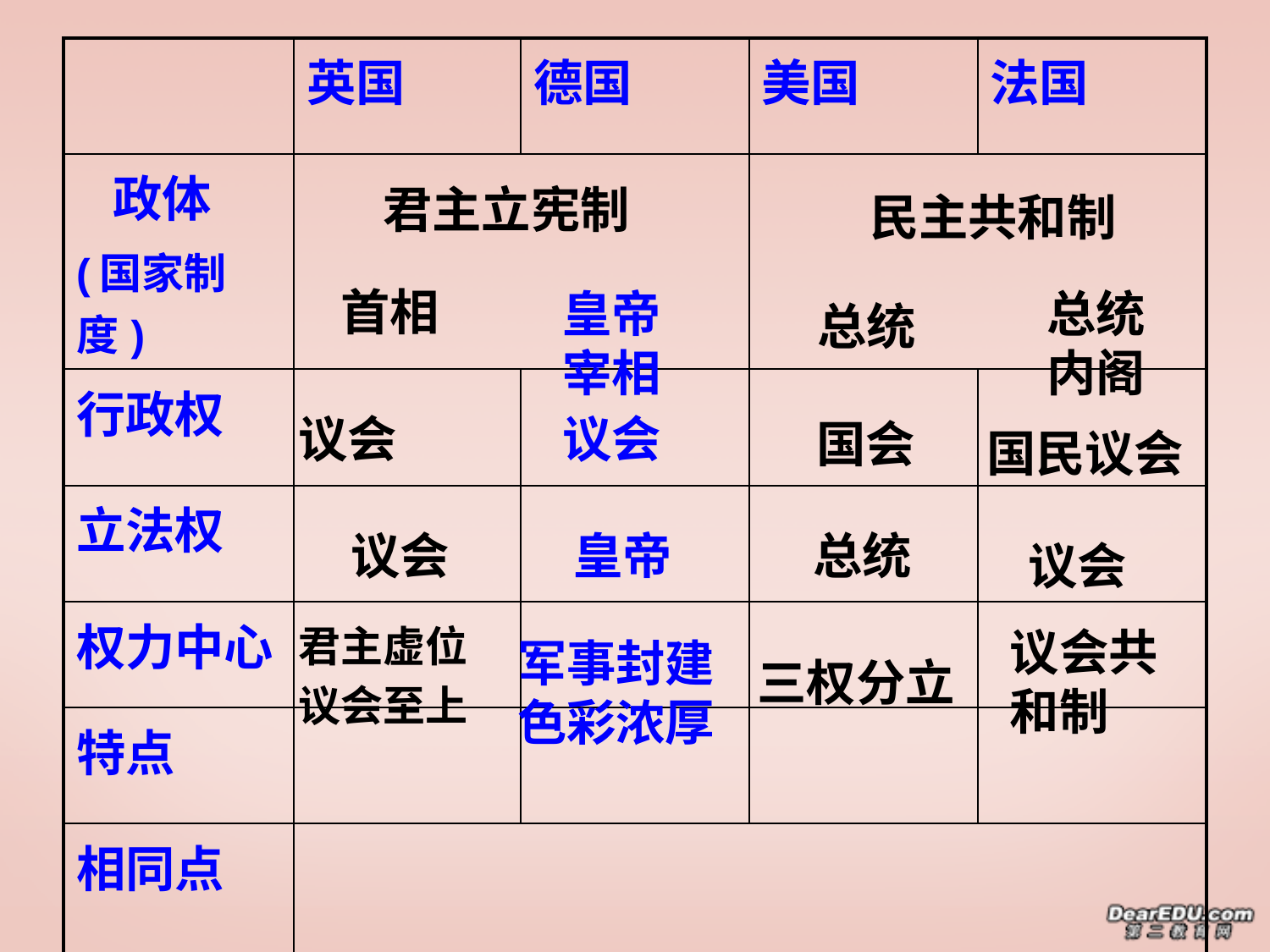

|  | 英国 | 德国 | 美国 | 法国 |
| --- | --- | --- | --- | --- |
| 政体 (国家制度) |  |  |  |  |
| 行政权 |  |  |  |  |
| 立法权 |  |  |  |  |
| 权力中心 |  |  |  |  |
| 特点 |  |  |  |  |
| 相同点 |  |  |  |  |
君主立宪制
民主共和制
首相

皇帝
宰相
总统
内阁
总统
议会
议会
国会
国民议会
议会
皇帝
总统
议会
君主虚位
议会至上
议会共和制
军事封建色彩浓厚
三权分立